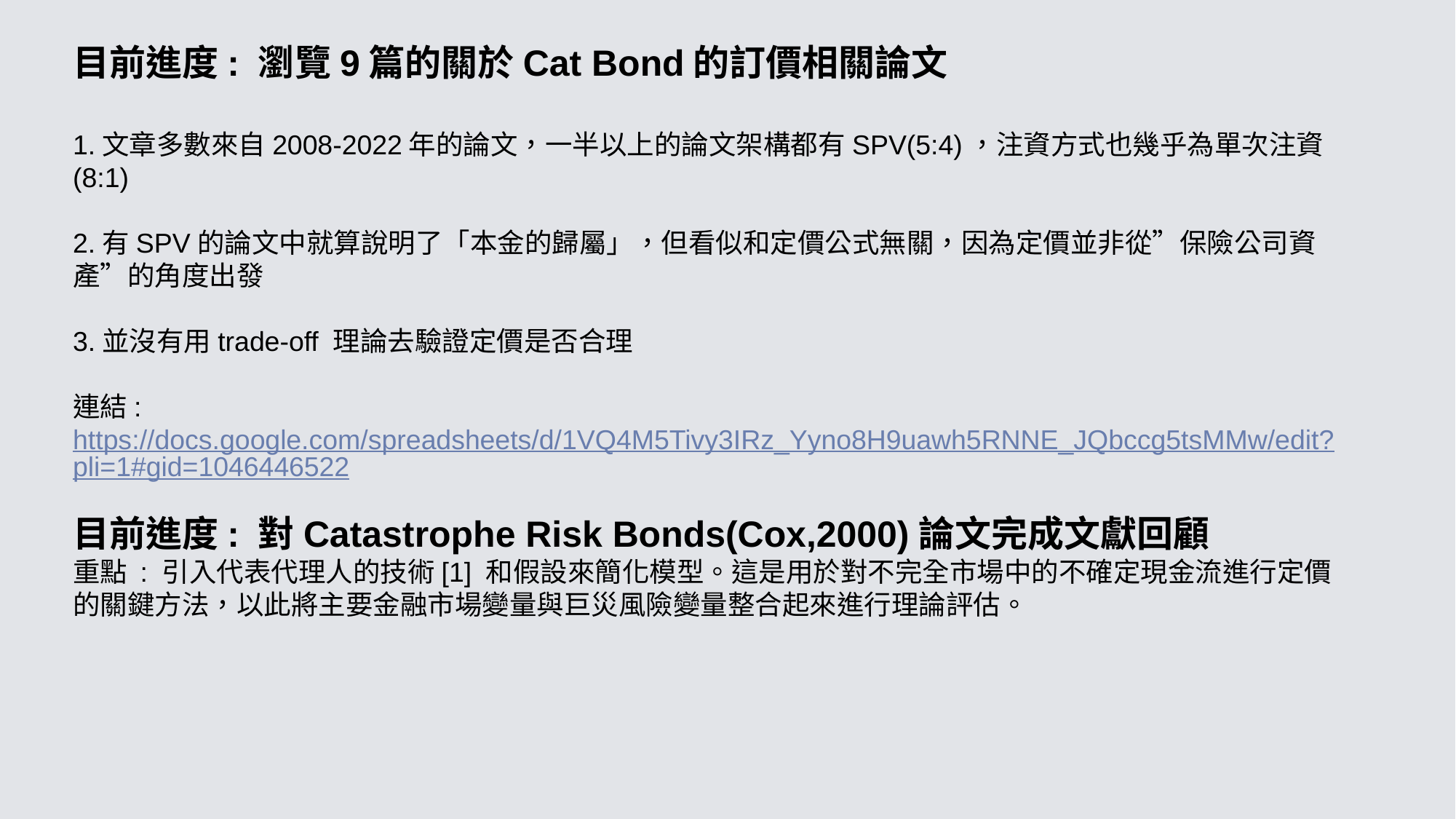

目前進度: 瀏覽9篇的關於Cat Bond的訂價相關論文

1.文章多數來自2008-2022年的論文，一半以上的論文架構都有SPV(5:4)，注資方式也幾乎為單次注資(8:1)

2.有SPV的論文中就算說明了「本金的歸屬」，但看似和定價公式無關，因為定價並非從”保險公司資產”的角度出發

3.並沒有用trade-off 理論去驗證定價是否合理

連結:
https://docs.google.com/spreadsheets/d/1VQ4M5Tivy3IRz_Yyno8H9uawh5RNNE_JQbccg5tsMMw/edit?pli=1#gid=1046446522

目前進度: 對Catastrophe Risk Bonds(Cox,2000)論文完成文獻回顧
重點 : 引入代表代理人的技術[1] 和假設來簡化模型。這是用於對不完全市場中的不確定現金流進行定價的關鍵方法，以此將主要金融市場變量與巨災風險變量整合起來進行理論評估。